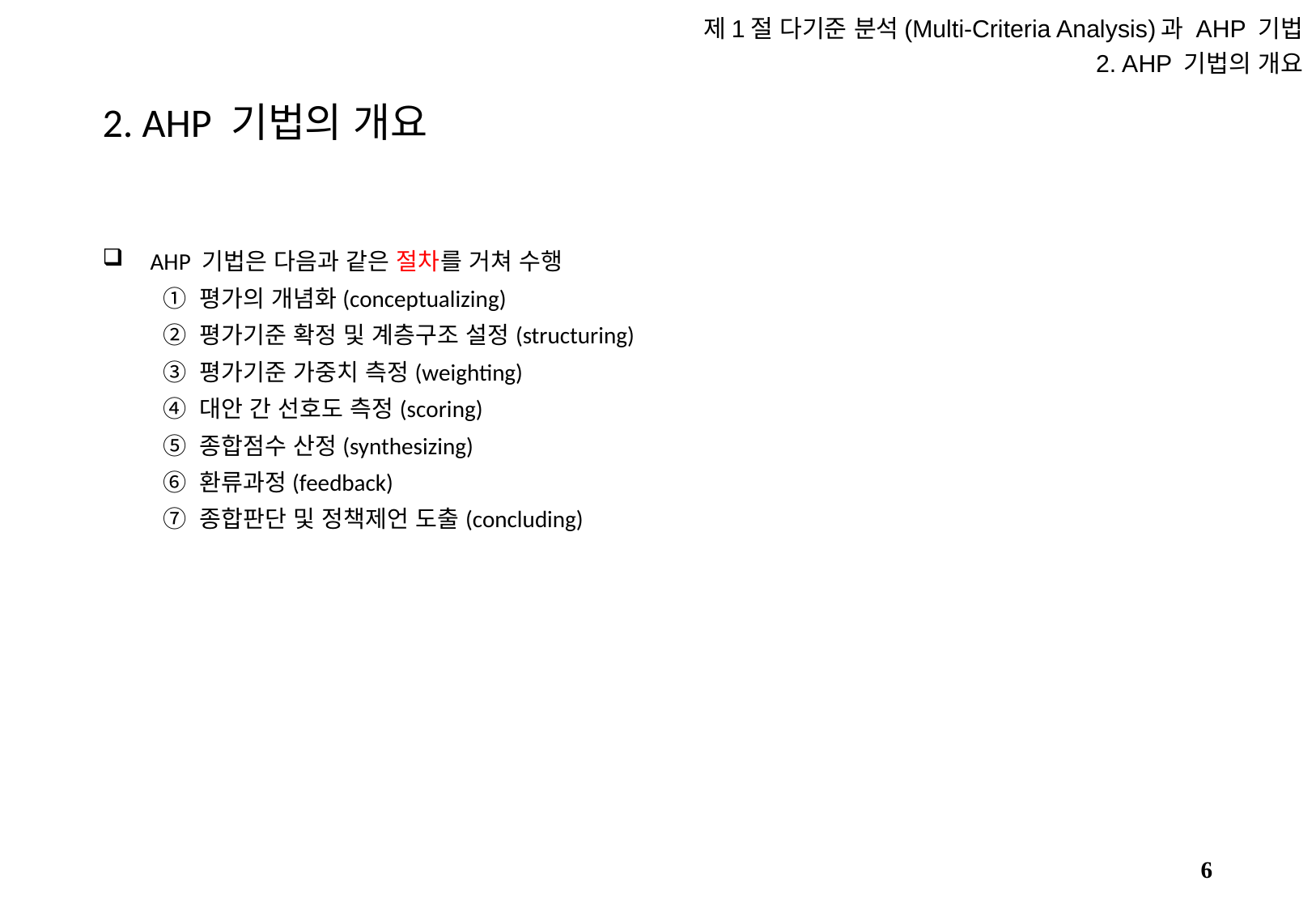

제1절 다기준 분석(Multi-Criteria Analysis)과 AHP 기법
2. AHP 기법의 개요
# 2. AHP 기법의 개요
AHP 기법은 다음과 같은 절차를 거쳐 수행
① 평가의 개념화(conceptualizing)
② 평가기준 확정 및 계층구조 설정(structuring)
③ 평가기준 가중치 측정(weighting)
④ 대안 간 선호도 측정(scoring)
⑤ 종합점수 산정(synthesizing)
⑥ 환류과정(feedback)
⑦ 종합판단 및 정책제언 도출(concluding)
6